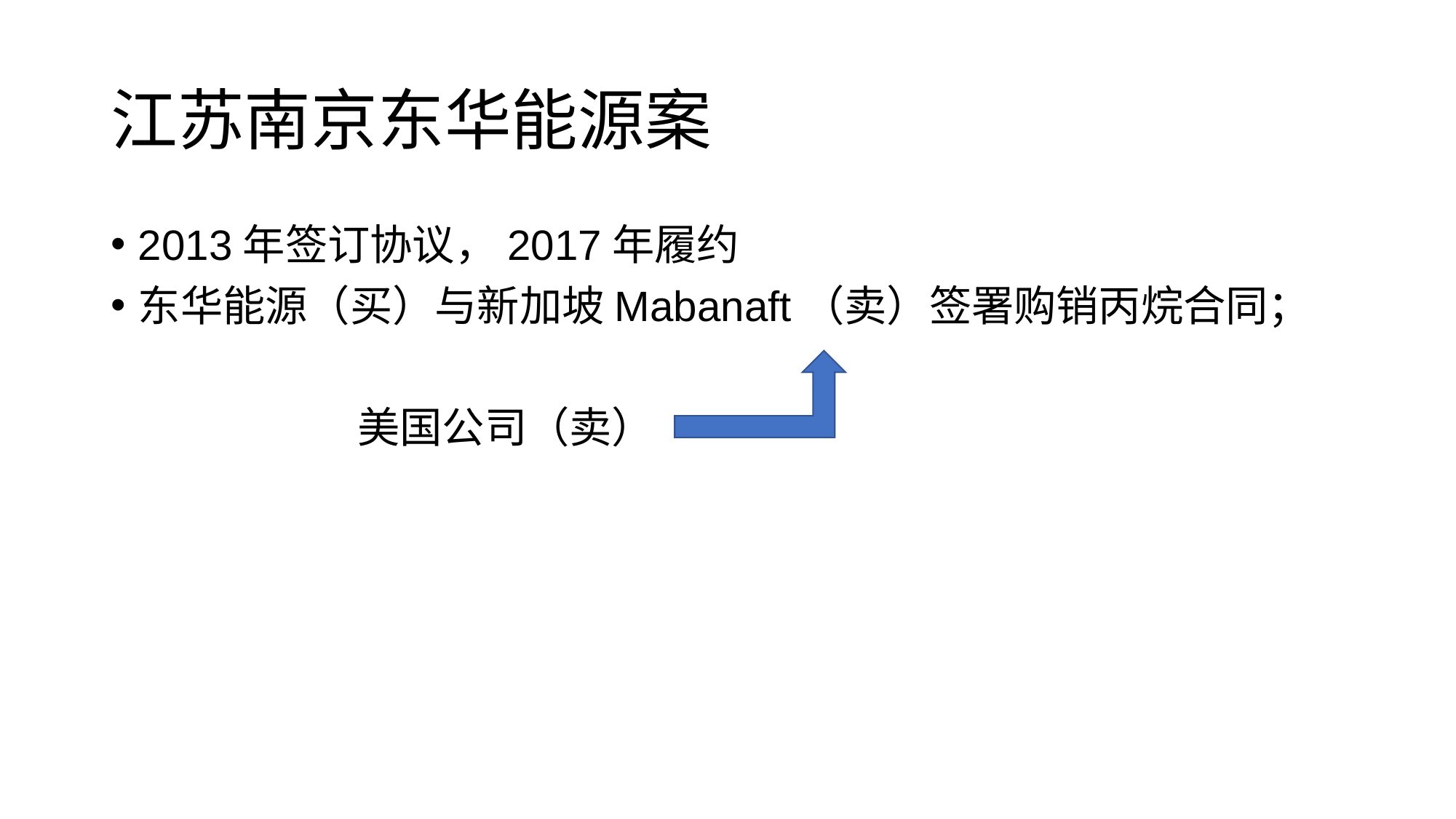

# 江苏南京东华能源案
2013年签订协议，2017年履约
东华能源（买）与新加坡Mabanaft（卖）签署购销丙烷合同；

                         美国公司（卖）